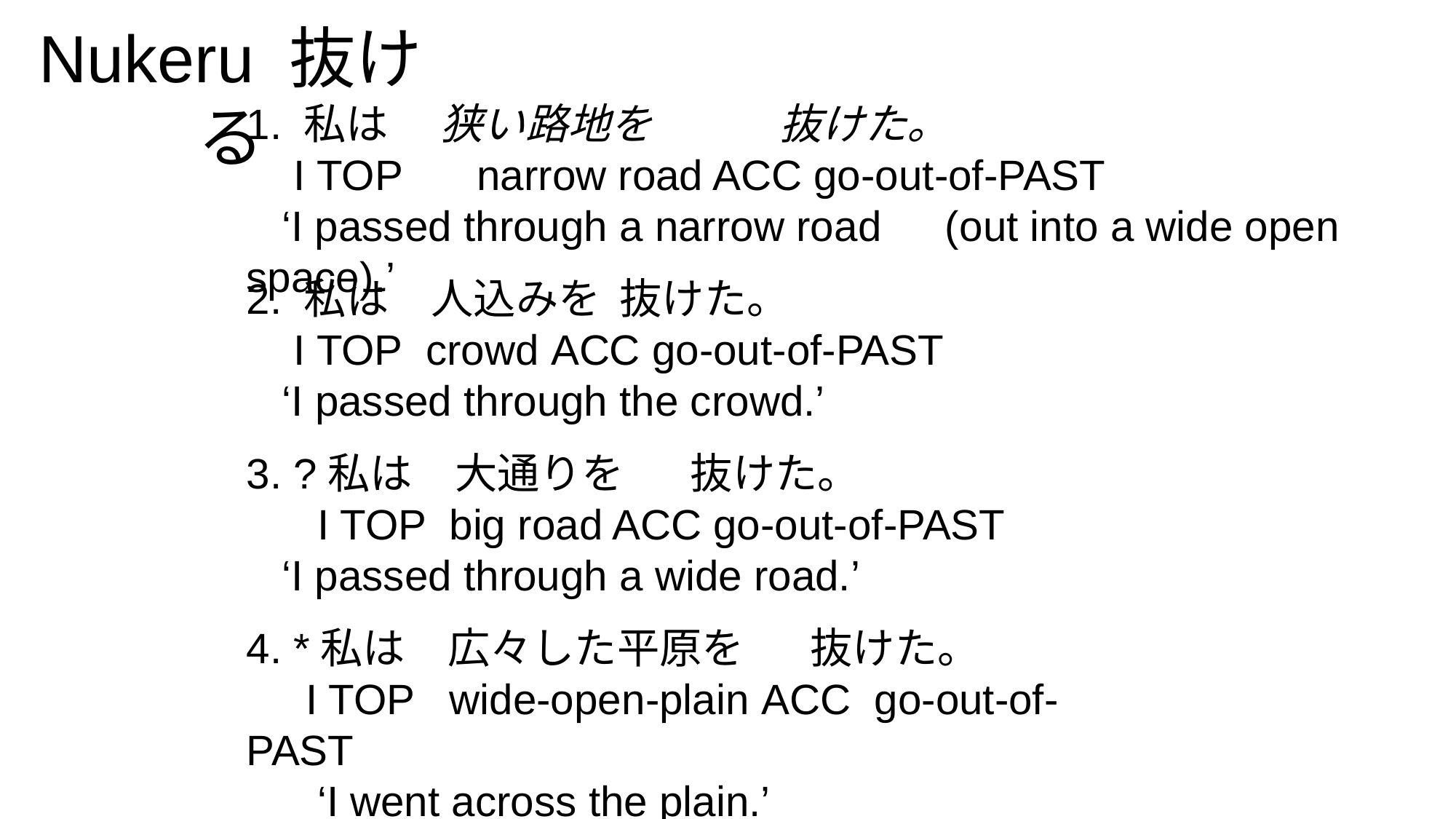

Nukeru 抜ける
1. 私は 　狭い路地を　　　抜けた。
    I TOP 　narrow road ACC go-out-of-PAST
   ‘I passed through a narrow road　(out into a wide open space).’
2. 私は　人込みを  抜けた。
    I TOP  crowd ACC go-out-of-PAST
   ‘I passed through the crowd.’
3. ?私は　大通りを       抜けた。
      I TOP  big road ACC go-out-of-PAST
   ‘I passed through a wide road.’
4. *私は　広々した平原を       抜けた。
     I TOP   wide-open-plain ACC  go-out-of-PAST
      ‘I went across the plain.’